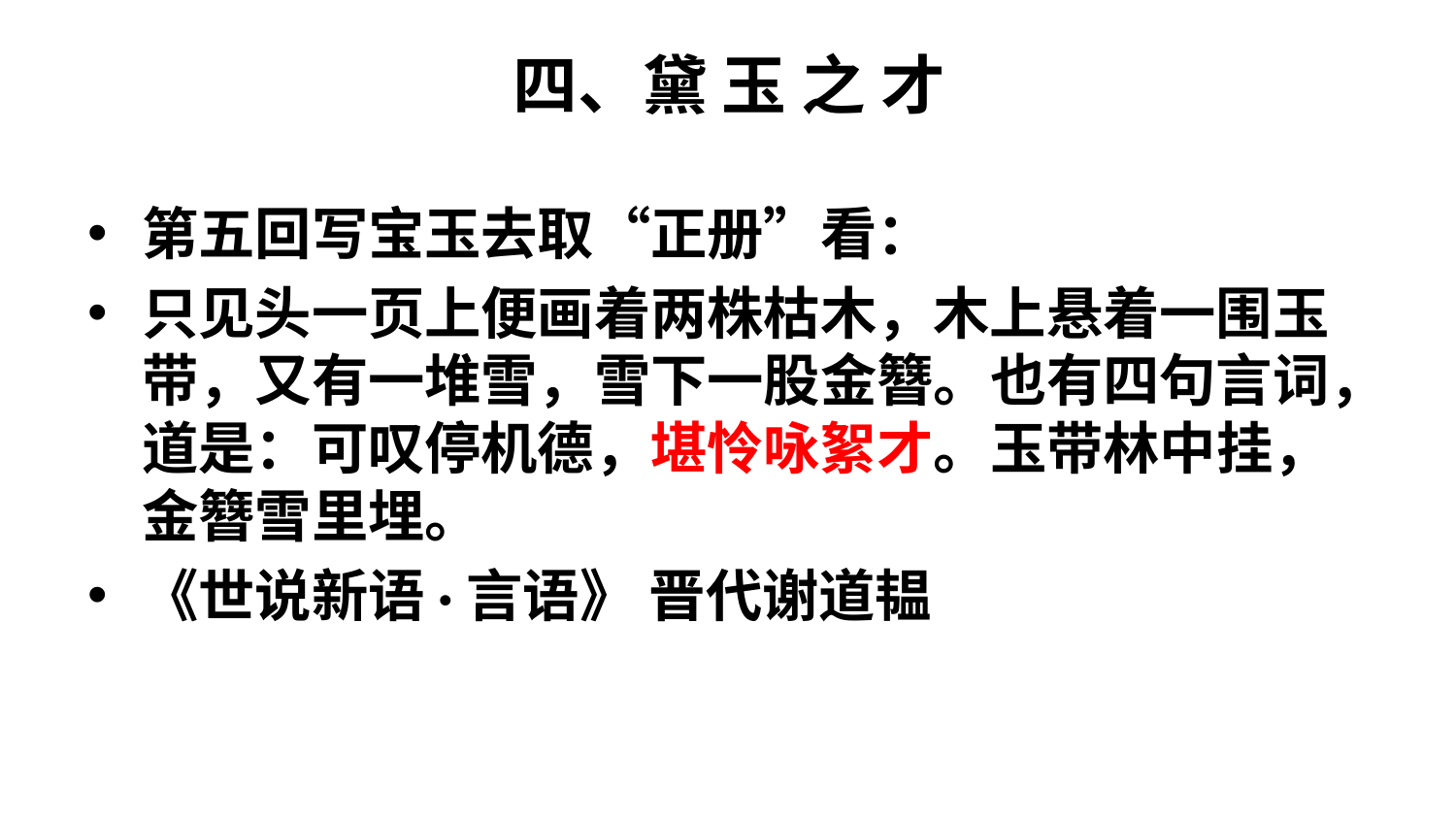

# 四、黛 玉 之 才
第五回写宝玉去取“正册”看：
只见头一页上便画着两株枯木，木上悬着一围玉带，又有一堆雪，雪下一股金簪。也有四句言词，道是：可叹停机德，堪怜咏絮才。玉带林中挂，金簪雪里埋。
《世说新语·言语》 晋代谢道韫